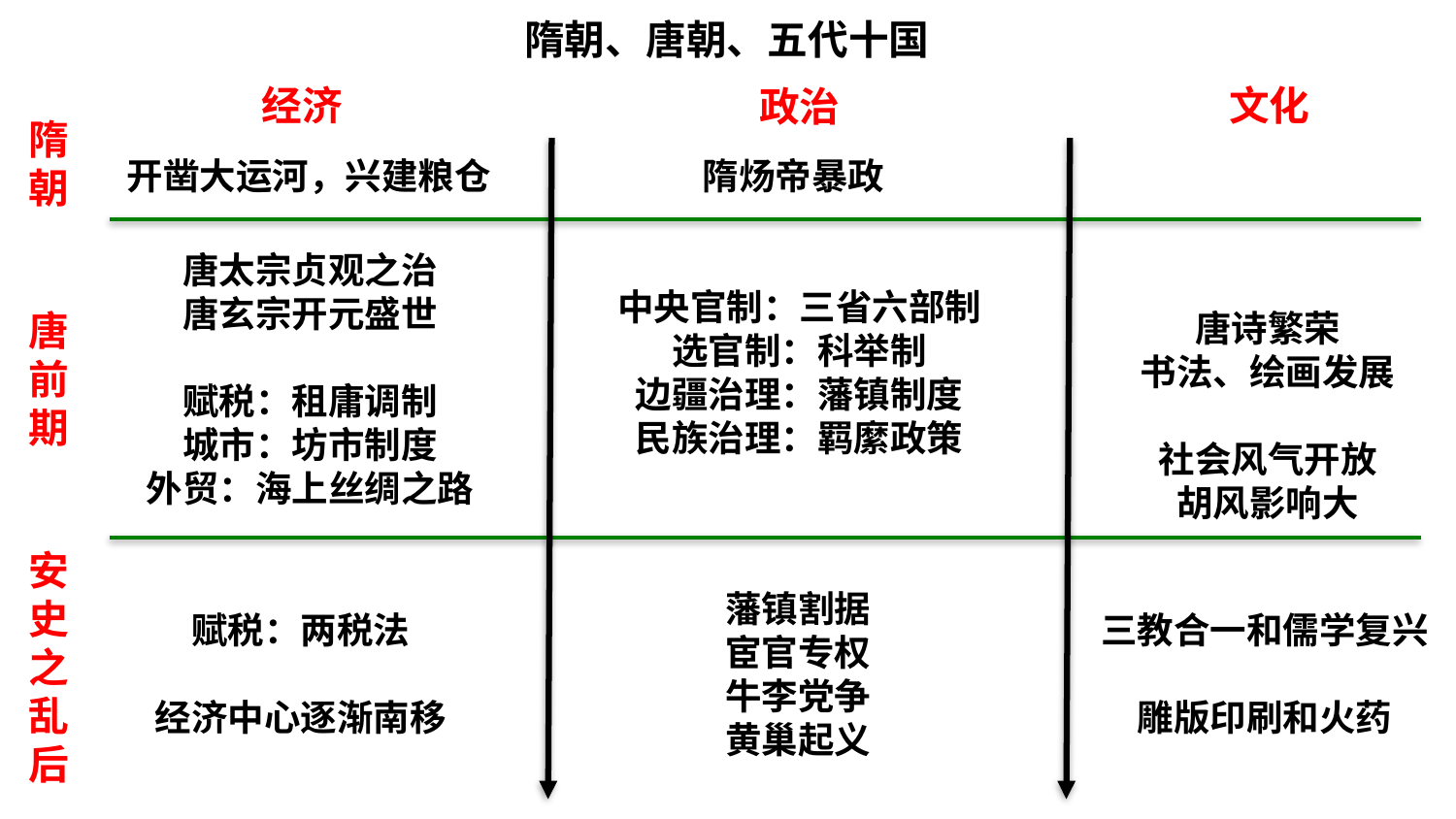

隋朝、唐朝、五代十国
经济
文化
政治
隋朝
唐前期
安史之乱后
开凿大运河，兴建粮仓
隋炀帝暴政
唐太宗贞观之治
唐玄宗开元盛世

赋税：租庸调制
城市：坊市制度
外贸：海上丝绸之路
中央官制：三省六部制
选官制：科举制
边疆治理：藩镇制度
民族治理：羁縻政策
唐诗繁荣
书法、绘画发展

社会风气开放
胡风影响大
藩镇割据
宦官专权
牛李党争
黄巢起义
赋税：两税法

经济中心逐渐南移
三教合一和儒学复兴

雕版印刷和火药